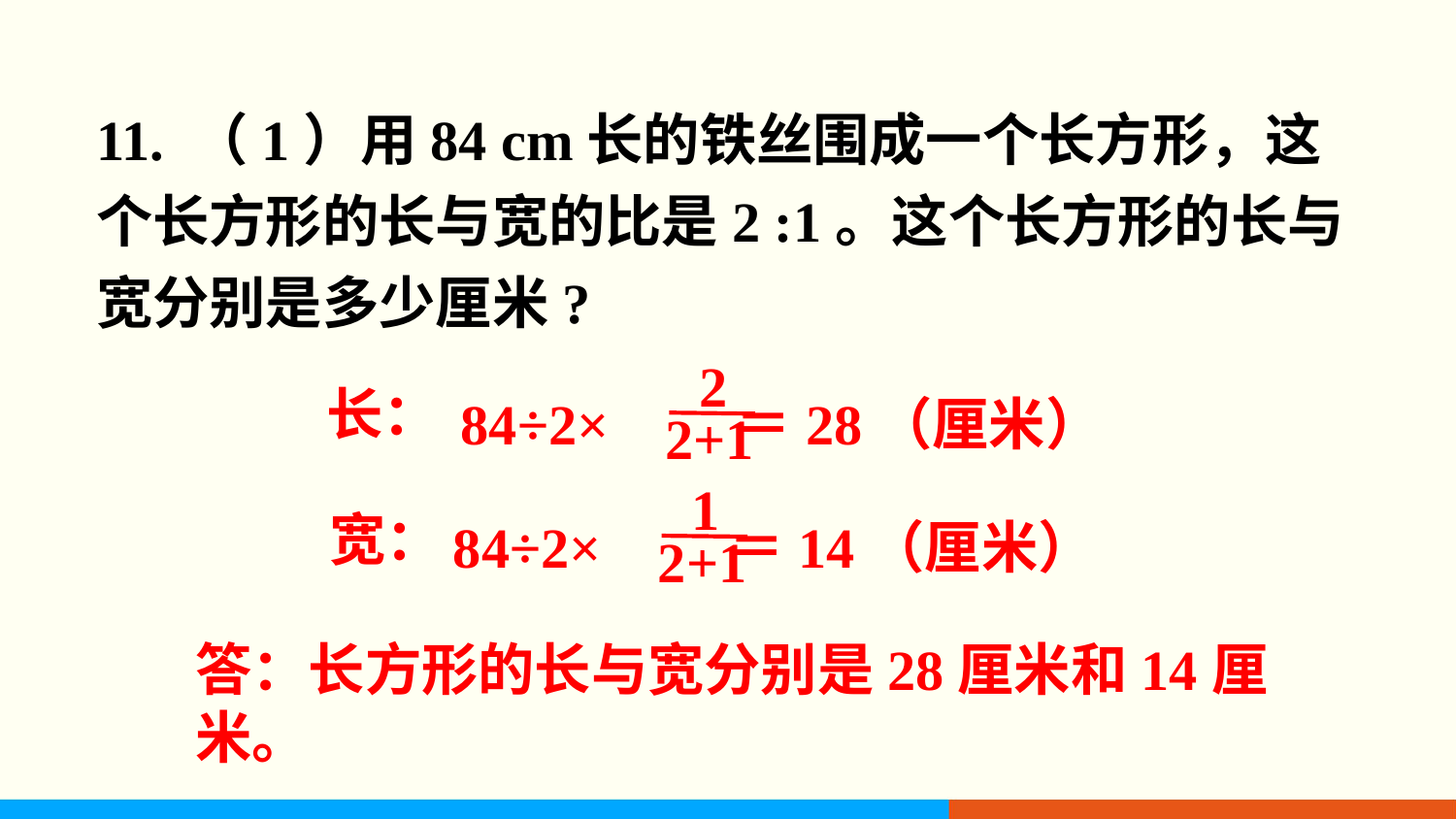

11. （1）用84 cm长的铁丝围成一个长方形，这个长方形的长与宽的比是2 :1。这个长方形的长与宽分别是多少厘米?
2
2+1

   84÷2×        ＝28（厘米）
长：
1
2+1

   84÷2×        ＝14（厘米）
宽：
答：长方形的长与宽分别是28厘米和14厘米。